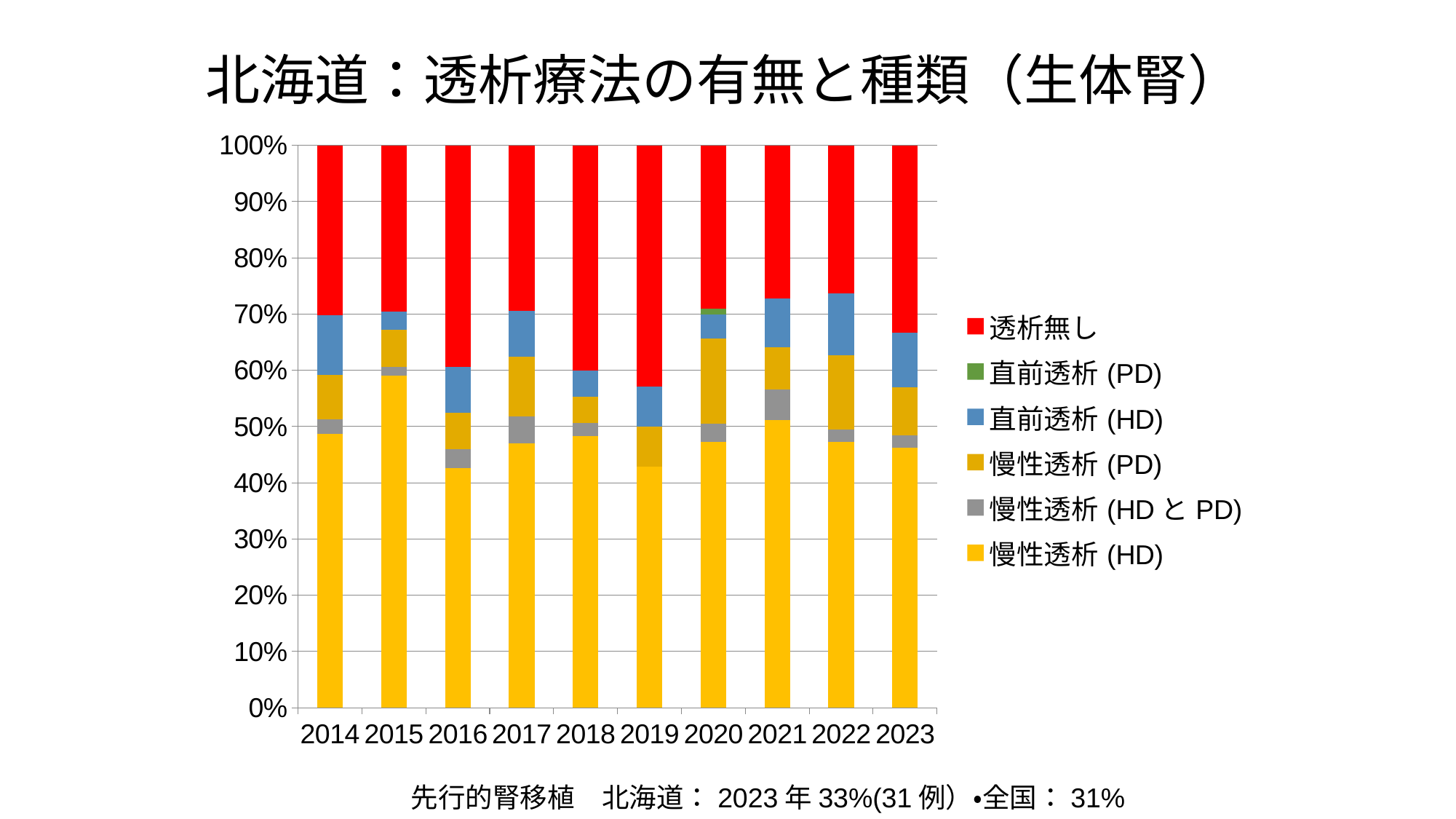

# 北海道：透析療法の有無と種類（生体腎）

### Chart

| Category | 慢性透析(HD) | 慢性透析(HDとPD) | 慢性透析(PD) | 直前透析(HD) | 直前透析(PD) | 透析無し |
|---|---|---|---|---|---|---|
| 2014 | 37.0 | 2.0 | 6.0 | 8.0 | 0.0 | 23.0 |
| 2015 | 36.0 | 1.0 | 4.0 | 2.0 | 0.0 | 18.0 |
| 2016 | 26.0 | 2.0 | 4.0 | 5.0 | 0.0 | 24.0 |
| 2017 | 40.0 | 4.0 | 9.0 | 7.0 | 0.0 | 25.0 |
| 2018 | 41.0 | 2.0 | 4.0 | 4.0 | 0.0 | 34.0 |
| 2019 | 42.0 | 0.0 | 7.0 | 7.0 | 0.0 | 42.0 |
| 2020 | 44.0 | 3.0 | 14.0 | 4.0 | 1.0 | 27.0 |
| 2021 | 47.0 | 5.0 | 7.0 | 8.0 | 0.0 | 25.0 |
| 2022 | 43.0 | 2.0 | 12.0 | 10.0 | 0.0 | 24.0 |
| 2023 | 43.0 | 2.0 | 8.0 | 9.0 | 0.0 | 31.0 |
先行的腎移植　北海道：2023年33%(31例）・全国：31%